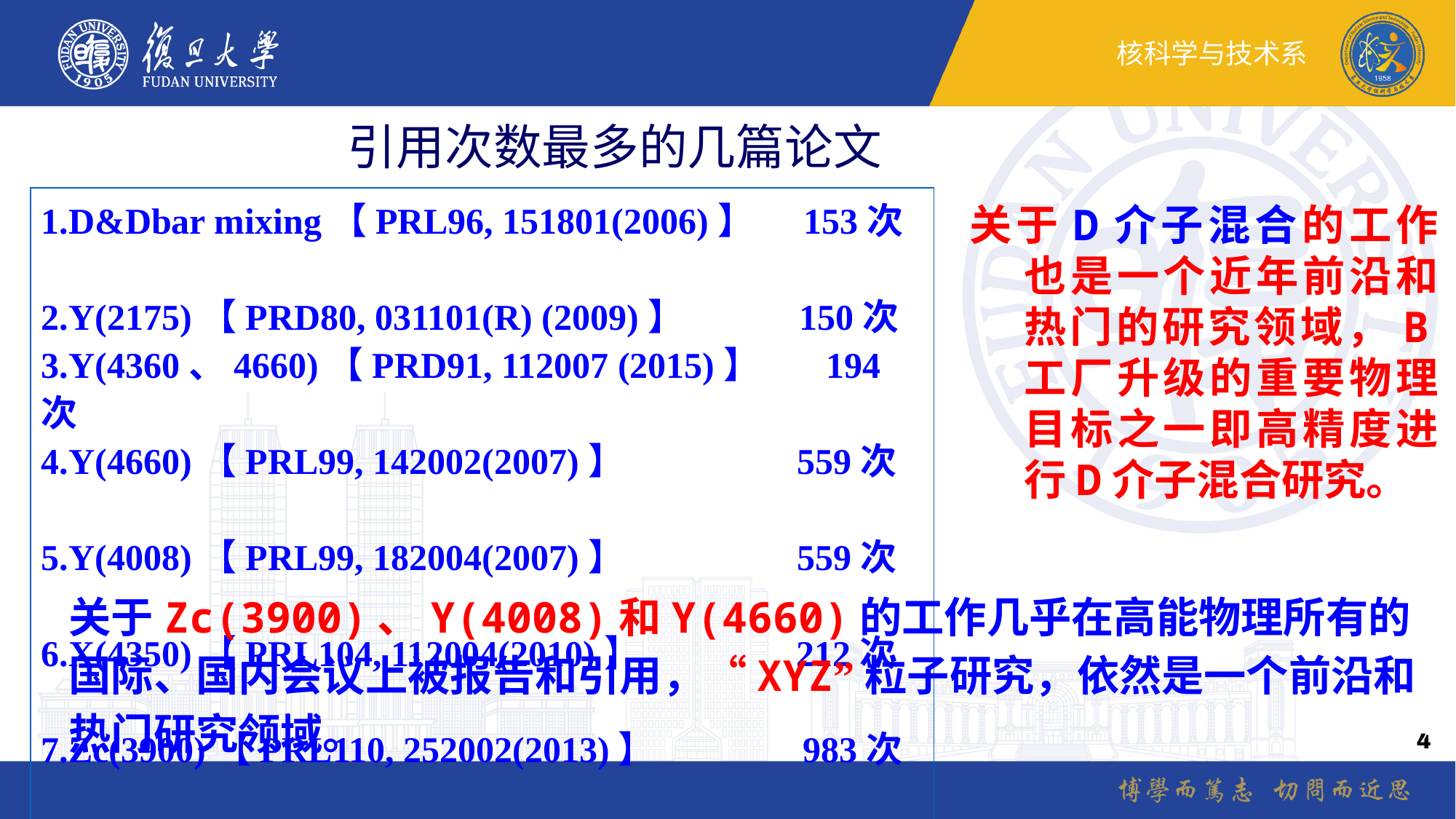

引用次数最多的几篇论文
D&Dbar mixing【PRL96, 151801(2006)】     153次
Y(2175)【PRD80, 031101(R) (2009)】             150次
Y(4360、4660)【PRD91, 112007 (2015)】       194次
Y(4660)【PRL99, 142002(2007)】                    559次
Y(4008)【PRL99, 182004(2007)】                    559次
X(4350)【PRL104, 112004(2010)】                  212次
Zc(3900)【PRL110, 252002(2013)】                 983次
关于D介子混合的工作也是一个近年前沿和热门的研究领域，B工厂升级的重要物理目标之一即高精度进行D介子混合研究。
关于Zc(3900)、Y(4008)和Y(4660)的工作几乎在高能物理所有的国际、国内会议上被报告和引用，“XYZ”粒子研究，依然是一个前沿和热门研究领域。
4